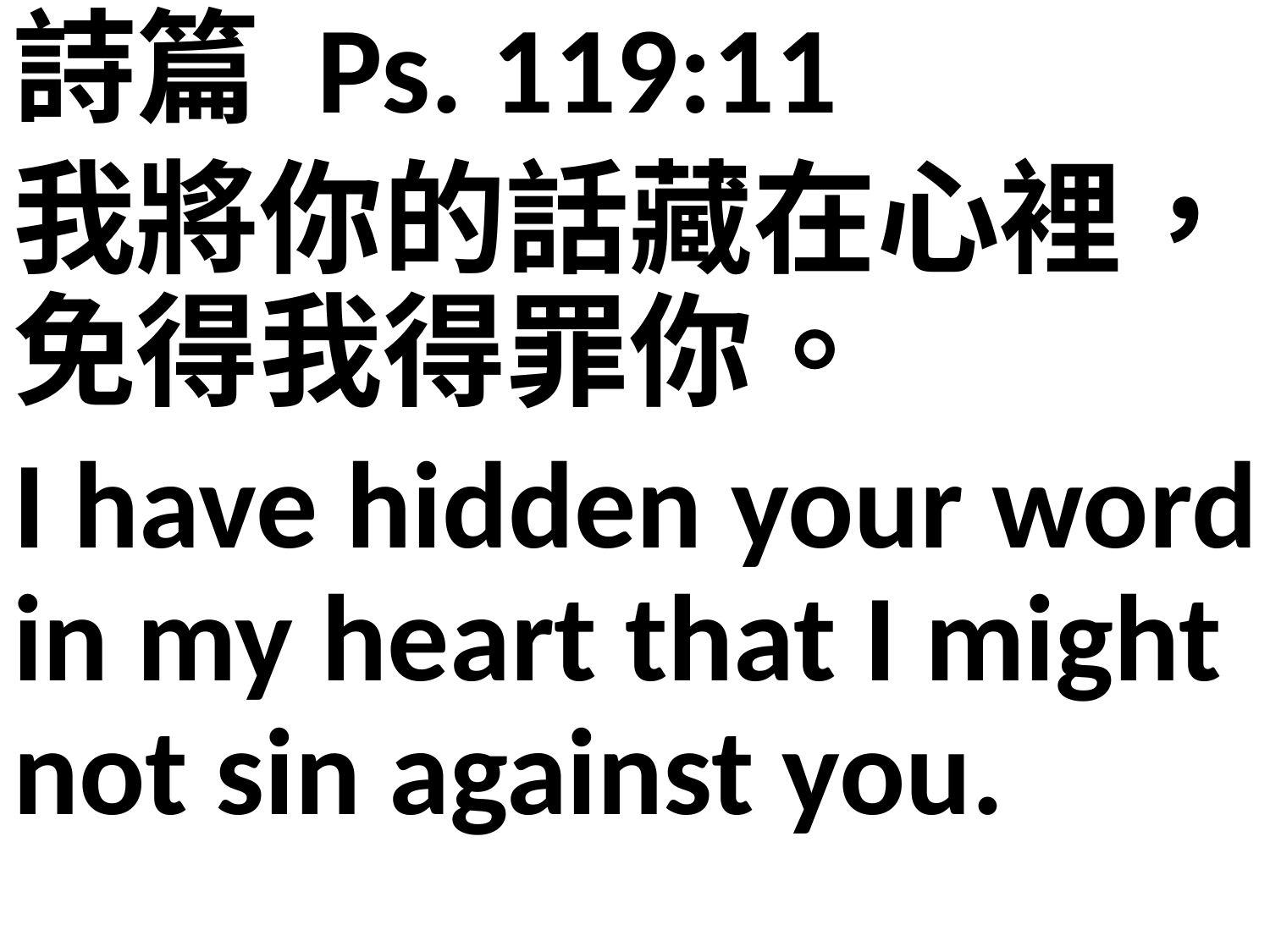

詩篇 Ps. 119:11
我將你的話藏在心裡，免得我得罪你。
I have hidden your word in my heart that I might not sin against you.